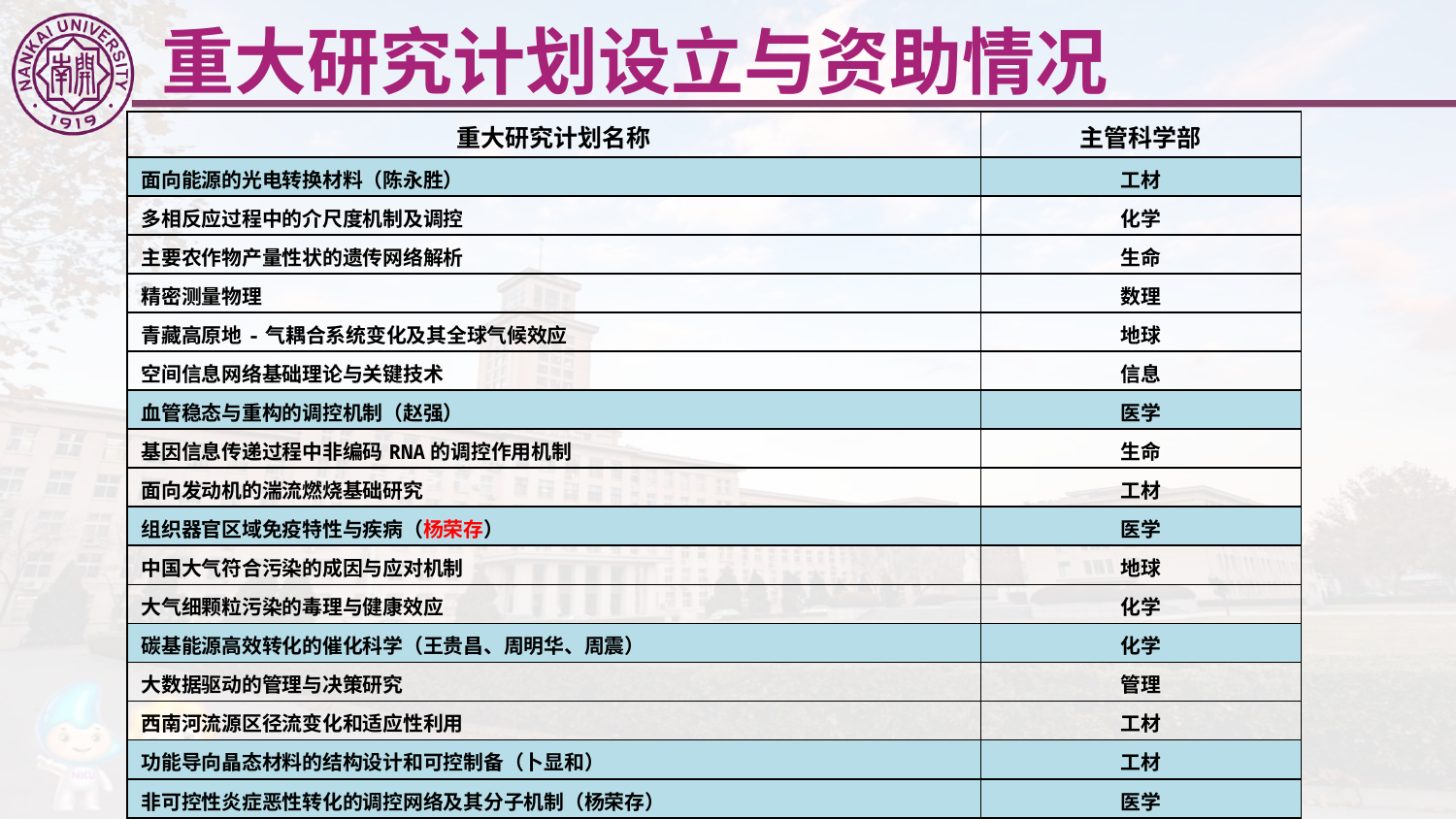

重大研究计划设立与资助情况
| 重大研究计划名称 | 主管科学部 |
| --- | --- |
| 面向能源的光电转换材料（陈永胜） | 工材 |
| 多相反应过程中的介尺度机制及调控 | 化学 |
| 主要农作物产量性状的遗传网络解析 | 生命 |
| 精密测量物理 | 数理 |
| 青藏高原地-气耦合系统变化及其全球气候效应 | 地球 |
| 空间信息网络基础理论与关键技术 | 信息 |
| 血管稳态与重构的调控机制（赵强） | 医学 |
| 基因信息传递过程中非编码RNA的调控作用机制 | 生命 |
| 面向发动机的湍流燃烧基础研究 | 工材 |
| 组织器官区域免疫特性与疾病（杨荣存） | 医学 |
| 中国大气符合污染的成因与应对机制 | 地球 |
| 大气细颗粒污染的毒理与健康效应 | 化学 |
| 碳基能源高效转化的催化科学（王贵昌、周明华、周震） | 化学 |
| 大数据驱动的管理与决策研究 | 管理 |
| 西南河流源区径流变化和适应性利用 | 工材 |
| 功能导向晶态材料的结构设计和可控制备（卜显和） | 工材 |
| 非可控性炎症恶性转化的调控网络及其分子机制（杨荣存） | 医学 |